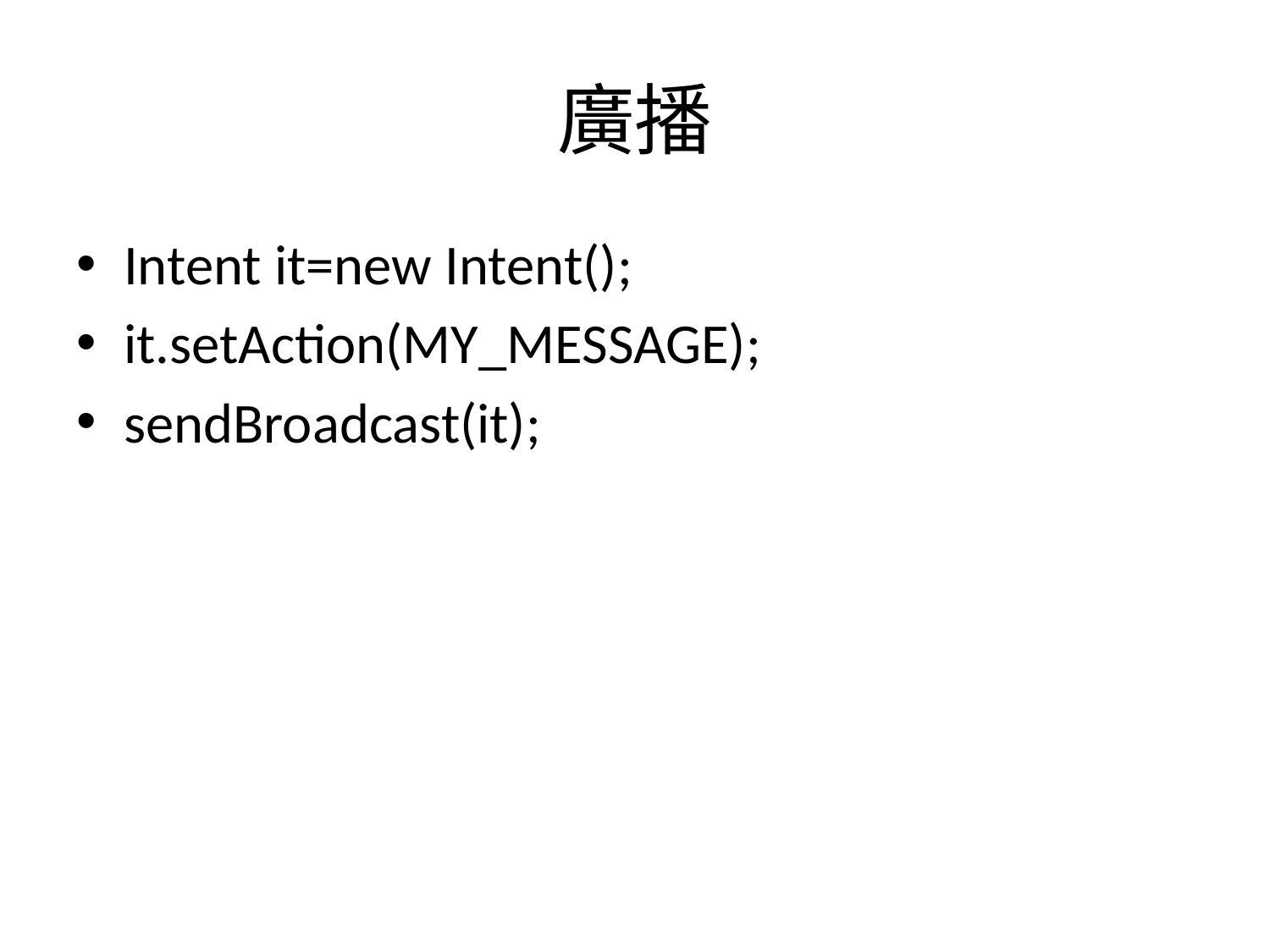

# 廣播
Intent it=new Intent();
it.setAction(MY_MESSAGE);
sendBroadcast(it);